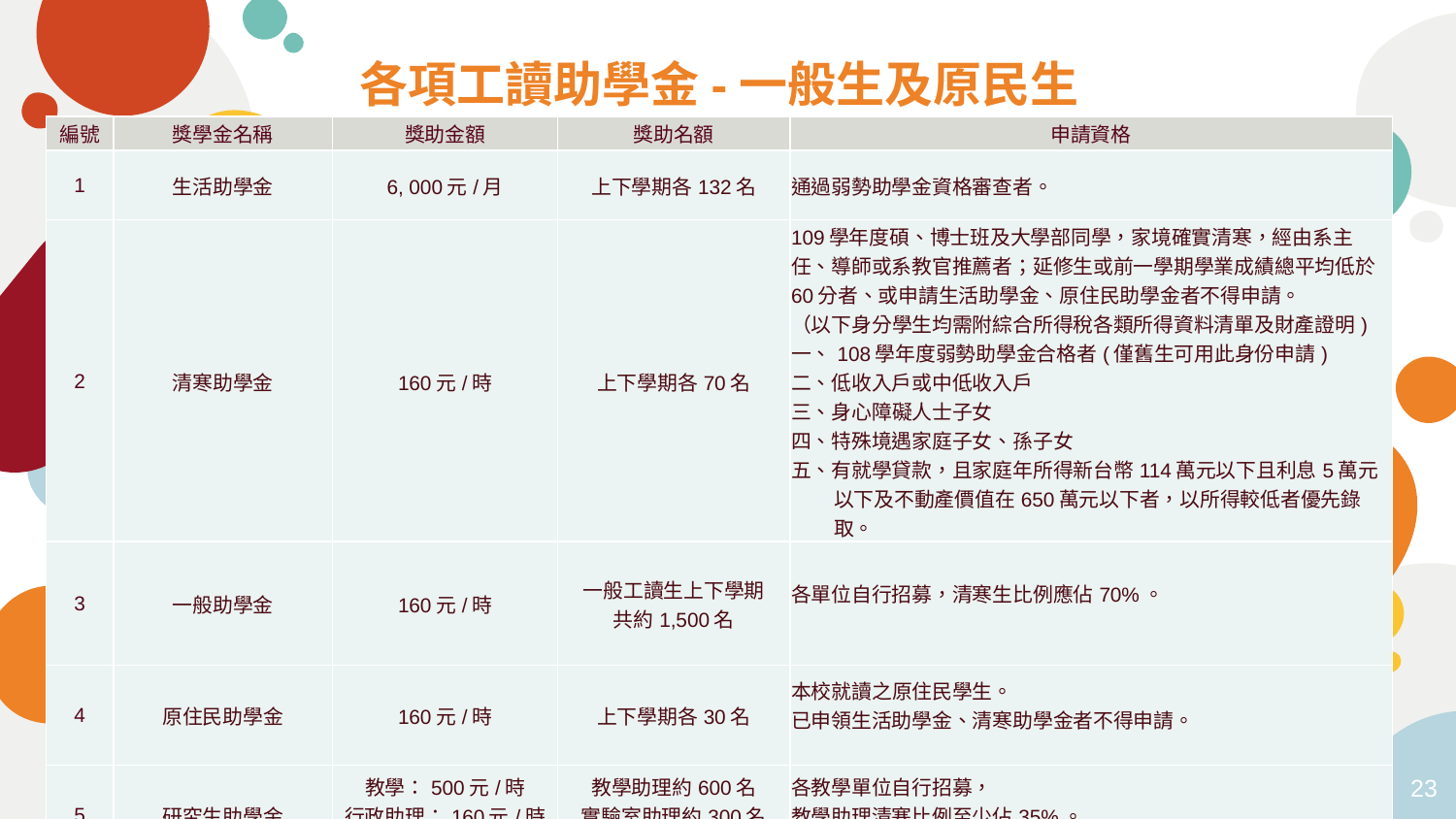

各項工讀助學金-一般生及原民生
| 編號 | 獎學金名稱 | 獎助金額 | 獎助名額 | 申請資格 |
| --- | --- | --- | --- | --- |
| 1 | 生活助學金 | 6, 000元/月 | 上下學期各132名 | 通過弱勢助學金資格審查者。 |
| 2 | 清寒助學金 | 160元/時 | 上下學期各70名 | 109學年度碩、博士班及大學部同學，家境確實清寒，經由系主任、導師或系教官推薦者；延修生或前一學期學業成績總平均低於60分者、或申請生活助學金、原住民助學金者不得申請。 （以下身分學生均需附綜合所得稅各類所得資料清單及財產證明) 一、108學年度弱勢助學金合格者(僅舊生可用此身份申請) 二、低收入戶或中低收入戶 三、身心障礙人士子女 四、特殊境遇家庭子女、孫子女 五、有就學貸款，且家庭年所得新台幣114萬元以下且利息5萬元以下及不動產價值在650萬元以下者，以所得較低者優先錄取。 |
| 3 | 一般助學金 | 160元/時 | 一般工讀生上下學期 共約1,500名 | 各單位自行招募，清寒生比例應佔70%。 |
| 4 | 原住民助學金 | 160元/時 | 上下學期各30名 | 本校就讀之原住民學生。 已申領生活助學金、清寒助學金者不得申請。 |
| 5 | 研究生助學金 | 教學：500元/時 行政助理：160元/時 實驗室助理：160元/時 | 教學助理約600名 實驗室助理約300名 行政助理約65名 | 各教學單位自行招募， 教學助理清寒比例至少佔35%。 實驗室助理及行政助理清寒生比例至少佔50% |
23